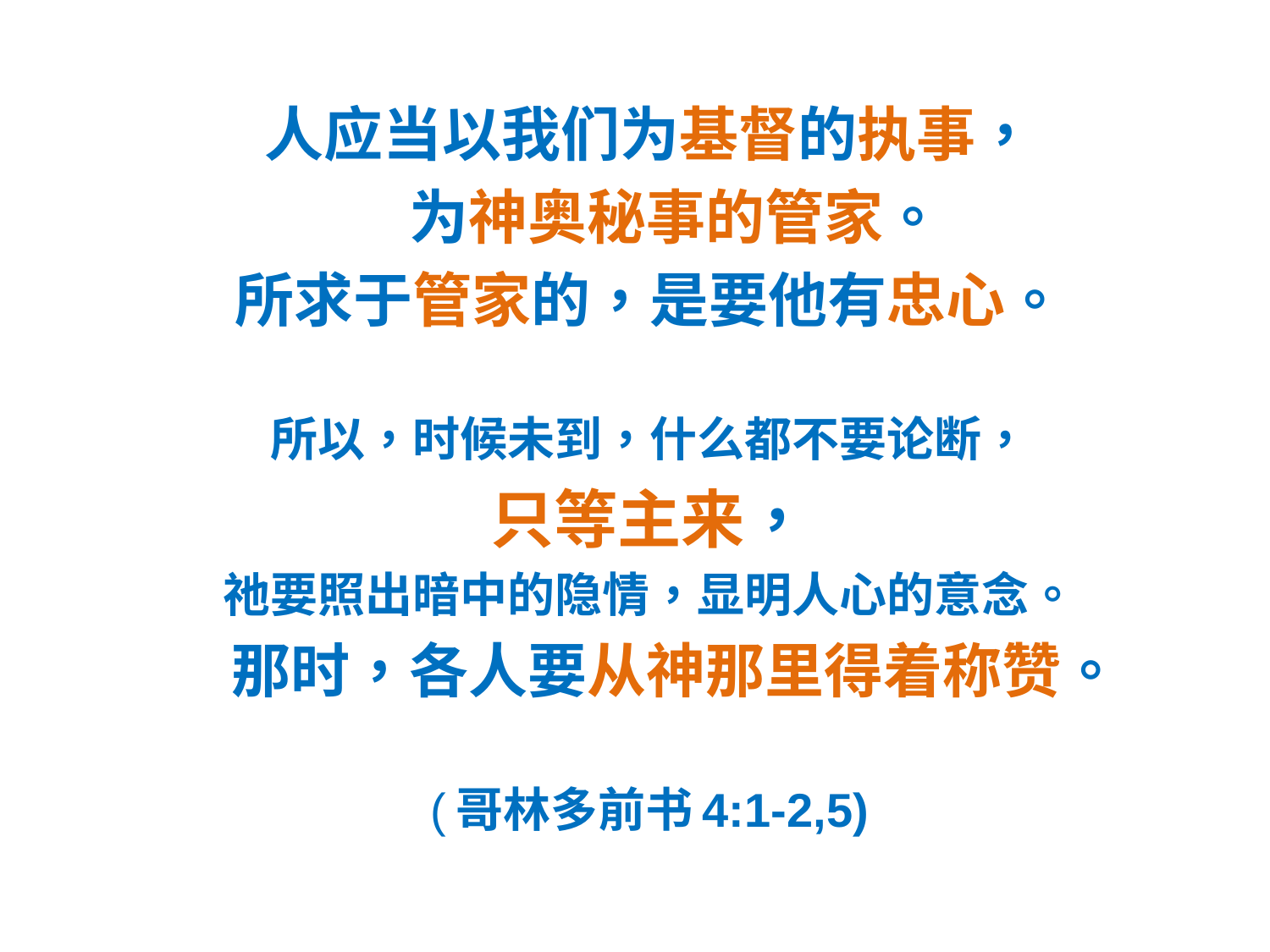

#
人应当以我们为基督的执事，
    为神奥秘事的管家。
所求于管家的，是要他有忠心。

所以，时候未到，什么都不要论断，
只等主来，
祂要照出暗中的隐情，显明人心的意念。
    那时，各人要从神那里得着称赞。

(哥林多前书4:1-2,5)